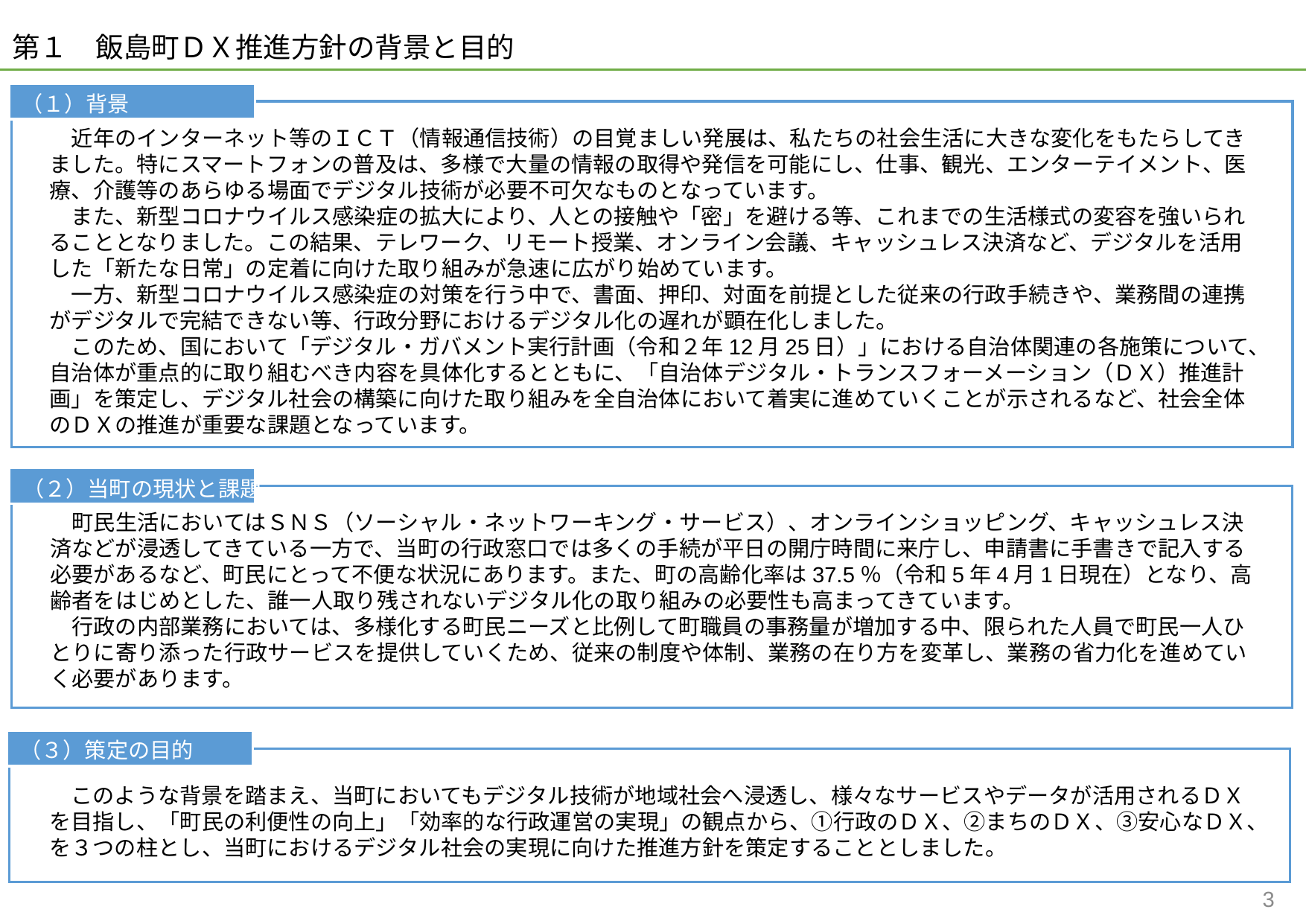

第１　飯島町ＤＸ推進方針の背景と目的

（１）背景

　近年のインターネット等のＩＣＴ（情報通信技術）の目覚ましい発展は、私たちの社会生活に大きな変化をもたらしてきました。特にスマートフォンの普及は、多様で大量の情報の取得や発信を可能にし、仕事、観光、エンターテイメント、医療、介護等のあらゆる場面でデジタル技術が必要不可欠なものとなっています。
　また、新型コロナウイルス感染症の拡大により、人との接触や「密」を避ける等、これまでの生活様式の変容を強いられることとなりました。この結果、テレワーク、リモート授業、オンライン会議、キャッシュレス決済など、デジタルを活用した「新たな日常」の定着に向けた取り組みが急速に広がり始めています。
　一方、新型コロナウイルス感染症の対策を行う中で、書面、押印、対面を前提とした従来の行政手続きや、業務間の連携がデジタルで完結できない等、行政分野におけるデジタル化の遅れが顕在化しました。
　このため、国において「デジタル・ガバメント実行計画（令和２年12月25日）」における自治体関連の各施策について、自治体が重点的に取り組むべき内容を具体化するとともに、「自治体デジタル・トランスフォーメーション（ＤＸ）推進計画」を策定し、デジタル社会の構築に向けた取り組みを全自治体において着実に進めていくことが示されるなど、社会全体のＤＸの推進が重要な課題となっています。

（２）当町の現状と課題

　町民生活においてはＳＮＳ（ソーシャル・ネットワーキング・サービス）、オンラインショッピング、キャッシュレス決済などが浸透してきている一方で、当町の行政窓口では多くの手続が平日の開庁時間に来庁し、申請書に手書きで記入する必要があるなど、町民にとって不便な状況にあります。また、町の高齢化率は37.5％（令和5年4月1日現在）となり、高齢者をはじめとした、誰一人取り残されないデジタル化の取り組みの必要性も高まってきています。
　行政の内部業務においては、多様化する町民ニーズと比例して町職員の事務量が増加する中、限られた人員で町民一人ひとりに寄り添った行政サービスを提供していくため、従来の制度や体制、業務の在り方を変革し、業務の省力化を進めていく必要があります。

（３）策定の目的

　このような背景を踏まえ、当町においてもデジタル技術が地域社会へ浸透し、様々なサービスやデータが活用されるＤＸを目指し、「町民の利便性の向上」「効率的な行政運営の実現」の観点から、①行政のＤＸ、②まちのＤＸ、③安心なＤＸ、を３つの柱とし、当町におけるデジタル社会の実現に向けた推進方針を策定することとしました。
3